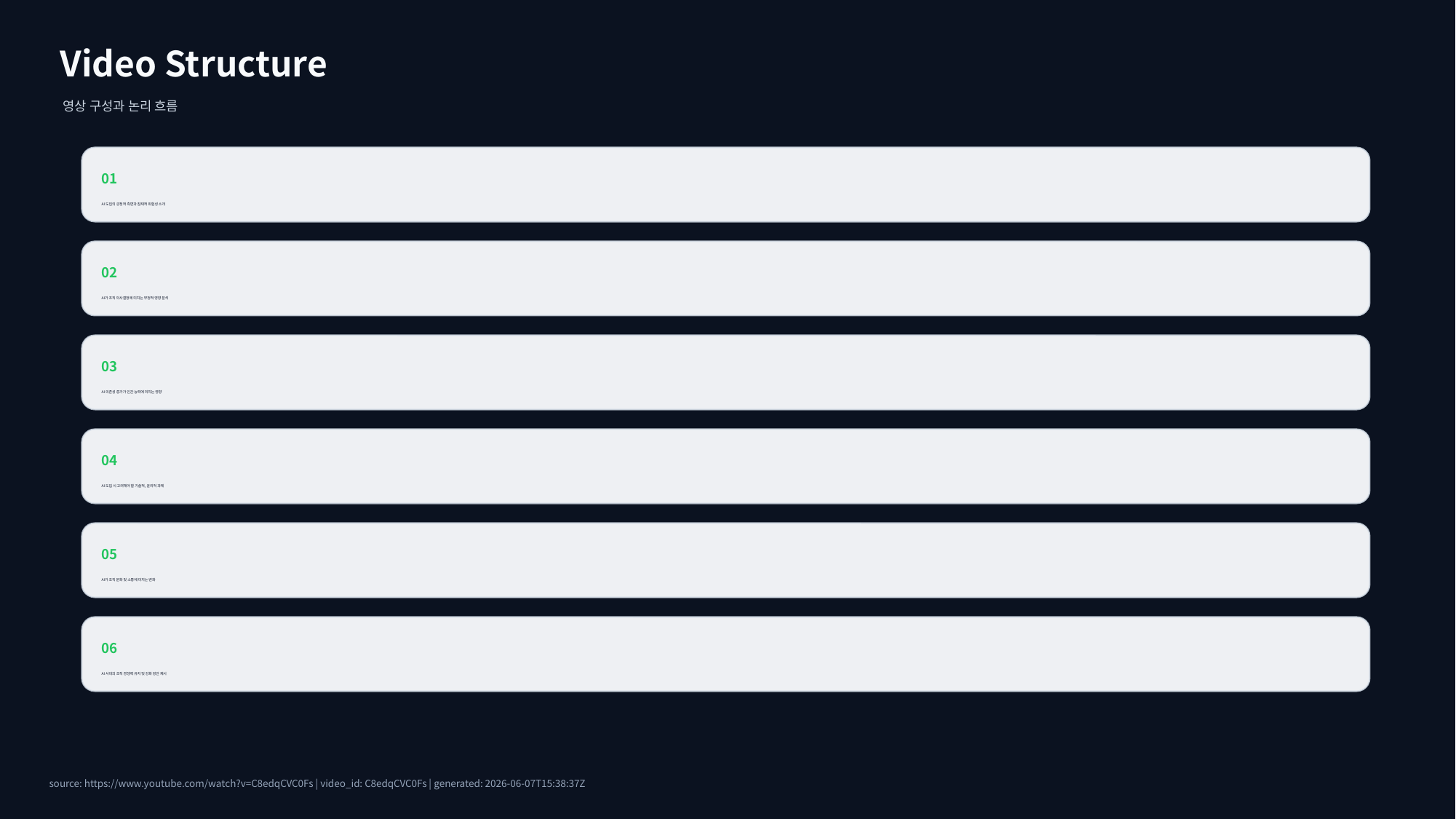

Video Structure
영상 구성과 논리 흐름

01
AI 도입의 긍정적 측면과 잠재적 위험성 소개

02
AI가 조직 의사결정에 미치는 부정적 영향 분석

03
AI 의존성 증가가 인간 능력에 미치는 영향

04
AI 도입 시 고려해야 할 기술적, 윤리적 과제

05
AI가 조직 문화 및 소통에 미치는 변화

06
AI 시대의 조직 경쟁력 유지 및 강화 방안 제시
source: https://www.youtube.com/watch?v=C8edqCVC0Fs | video_id: C8edqCVC0Fs | generated: 2026-06-07T15:38:37Z